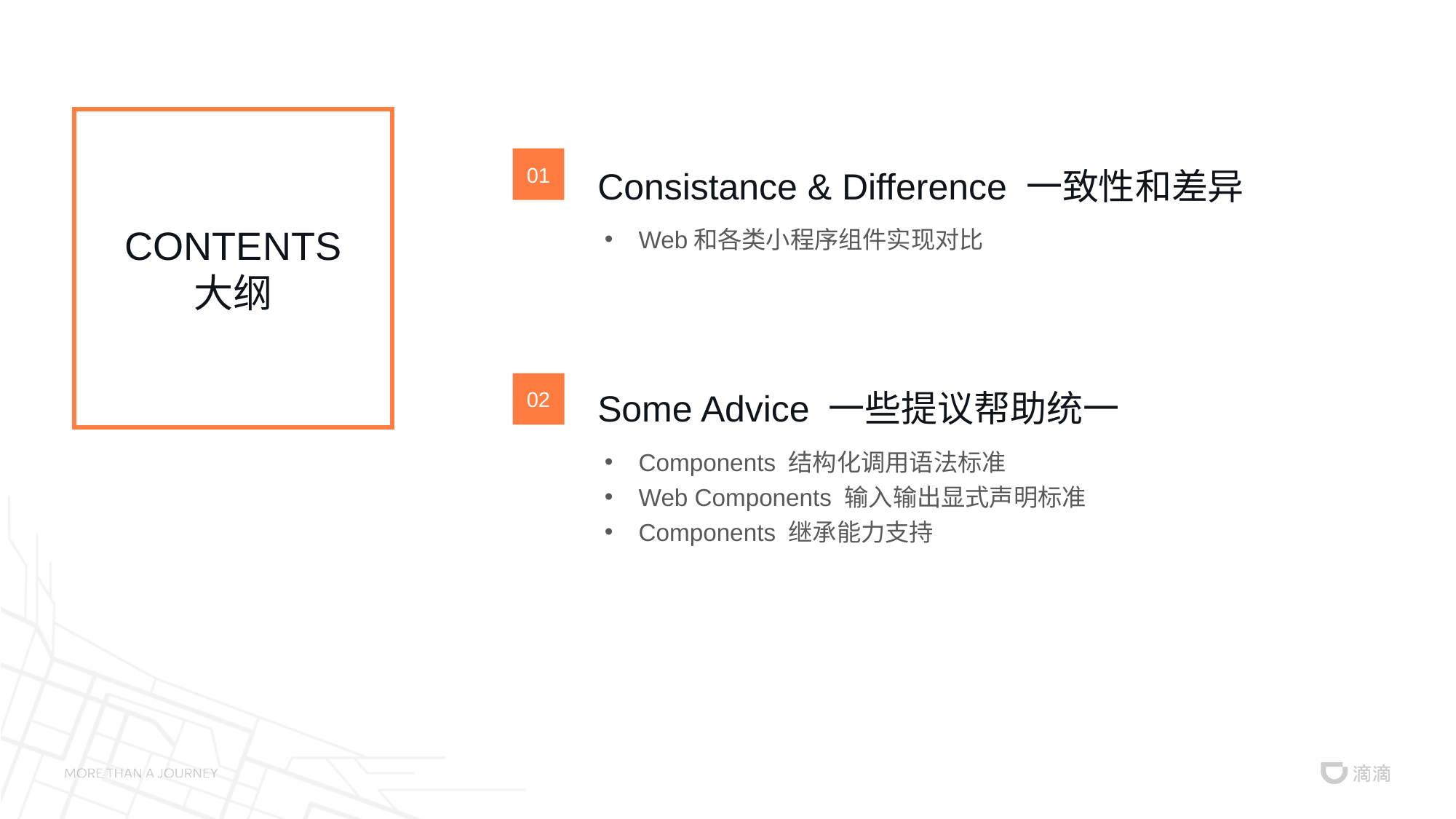

CONTENTS
大纲
Consistance & Difference 一致性和差异
01
Web和各类小程序组件实现对比
Some Advice 一些提议帮助统一
02
Components 结构化调用语法标准
Web Components 输入输出显式声明标准
Components 继承能力支持